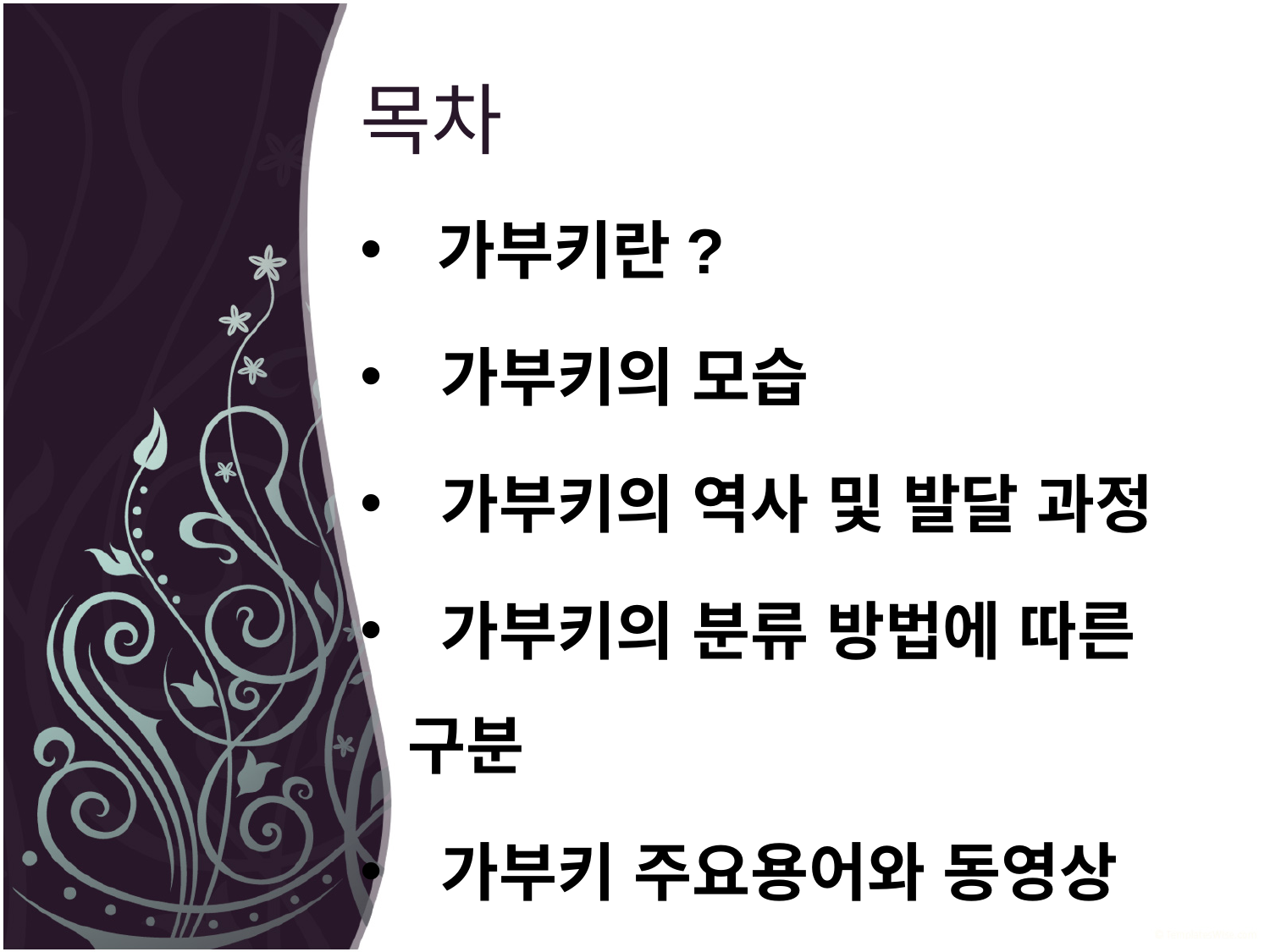

# 목차
 가부키란?
 가부키의 모습
 가부키의 역사 및 발달 과정
 가부키의 분류 방법에 따른 구분
 가부키 주요용어와 동영상